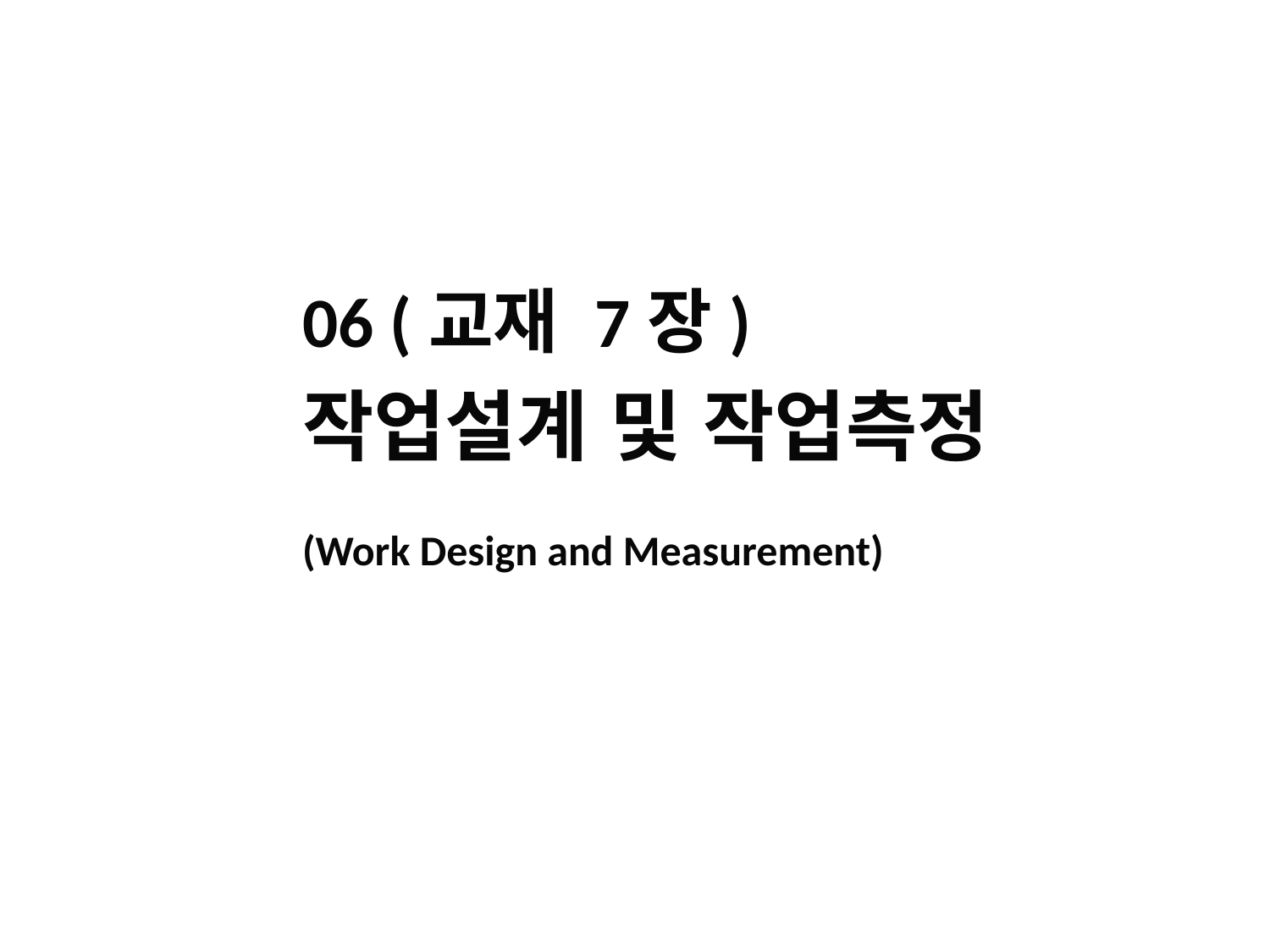

06 (교재 7장)
작업설계 및 작업측정
(Work Design and Measurement)